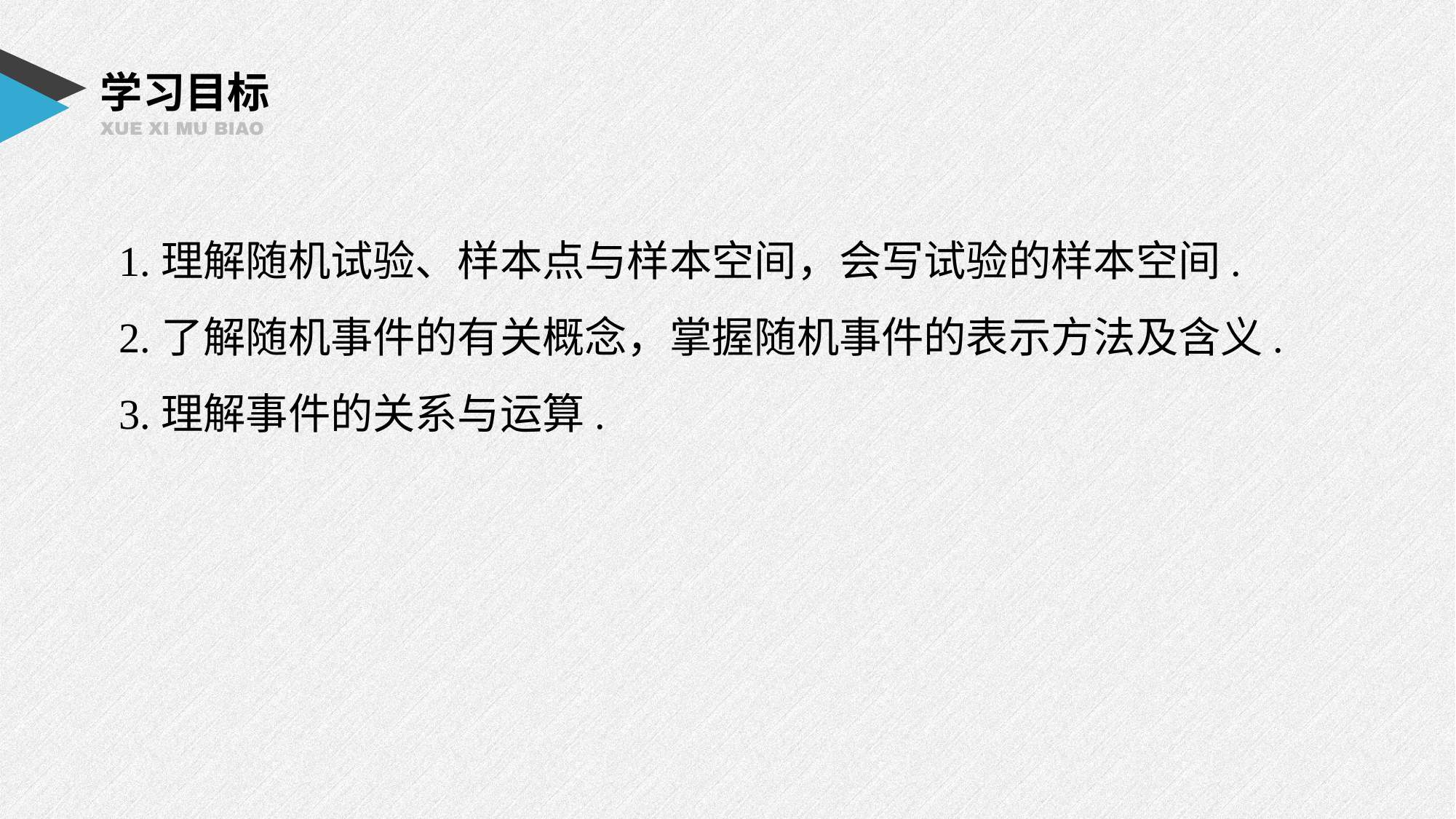

学习目标

XUE XI MU BIAO
1.理解随机试验、样本点与样本空间，会写试验的样本空间.
2.了解随机事件的有关概念，掌握随机事件的表示方法及含义.
3.理解事件的关系与运算.